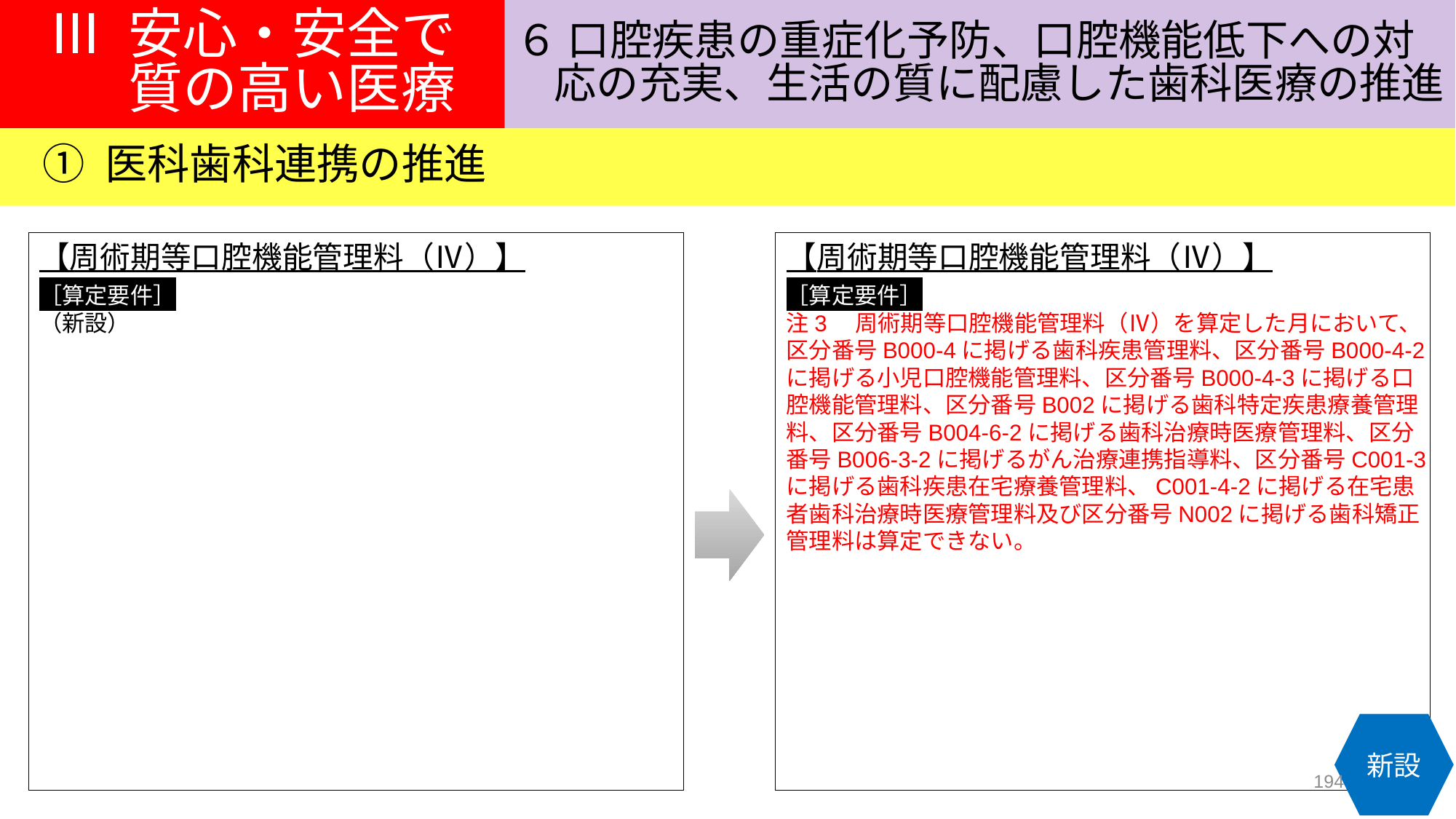

Ⅲ 安心・安全で
質の高い医療
６ 口腔疾患の重症化予防、口腔機能低下への対
応の充実、生活の質に配慮した歯科医療の推進
① 医科歯科連携の推進
【周術期等口腔機能管理料（Ⅳ）】

［算定要件］
注3　周術期等口腔機能管理料（Ⅳ）を算定した月において、区分番号B000-4に掲げる歯科疾患管理料、区分番号B000-4-2に掲げる小児口腔機能管理料、区分番号B000-4-3に掲げる口腔機能管理料、区分番号B002に掲げる歯科特定疾患療養管理料、区分番号B004-6-2に掲げる歯科治療時医療管理料、区分番号B006-3-2に掲げるがん治療連携指導料、区分番号C001-3に掲げる歯科疾患在宅療養管理料、C001-4-2に掲げる在宅患者歯科治療時医療管理料及び区分番号N002に掲げる歯科矯正管理料は算定できない。

【周術期等口腔機能管理料（Ⅳ）】

［算定要件］
（新設）

新設
194